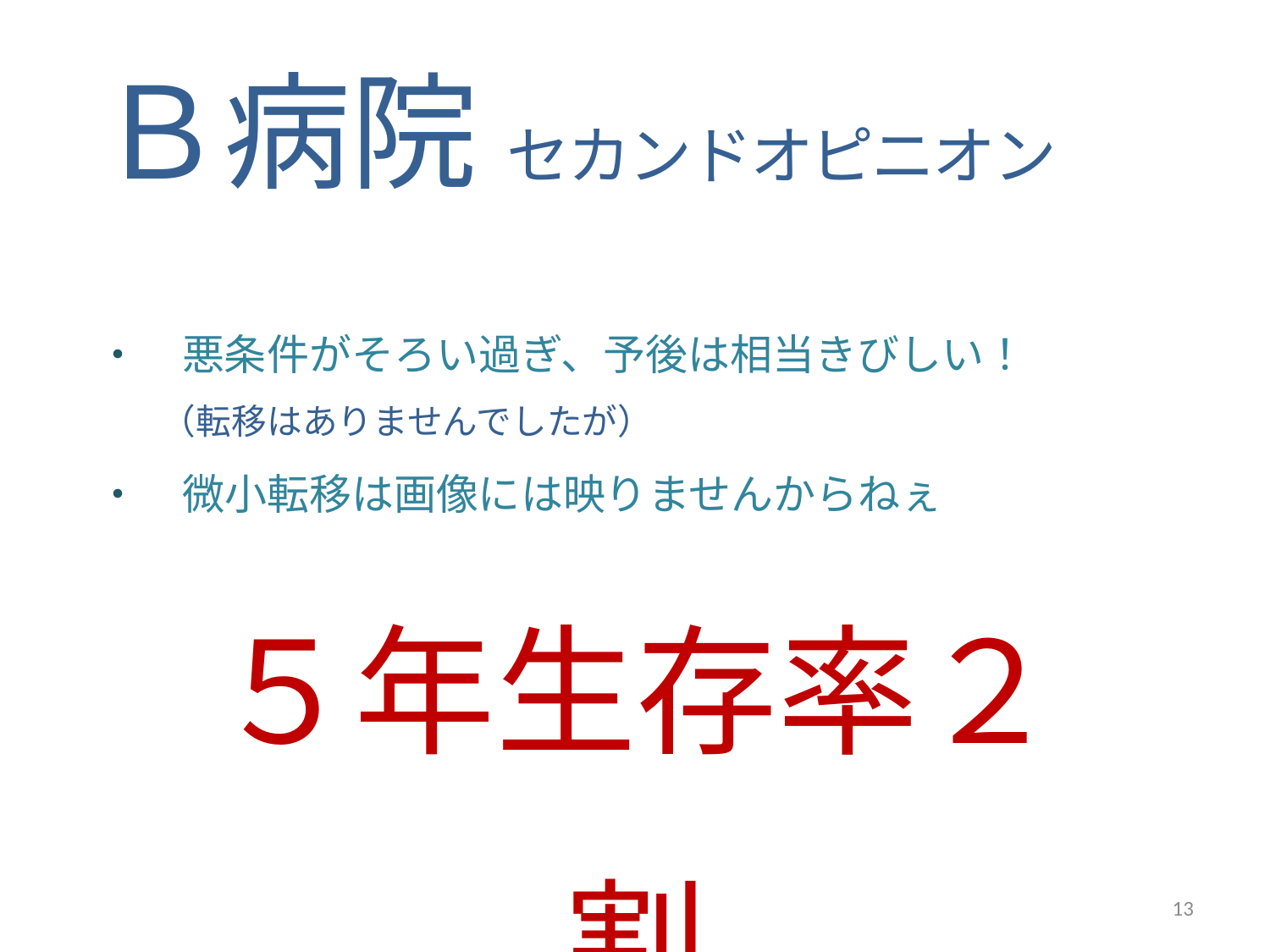

Ｂ病院 セカンドオピニオン

・　悪条件がそろい過ぎ、予後は相当きびしい！
（転移はありませんでしたが）
・　微小転移は画像には映りませんからねぇ
５年生存率２割
13